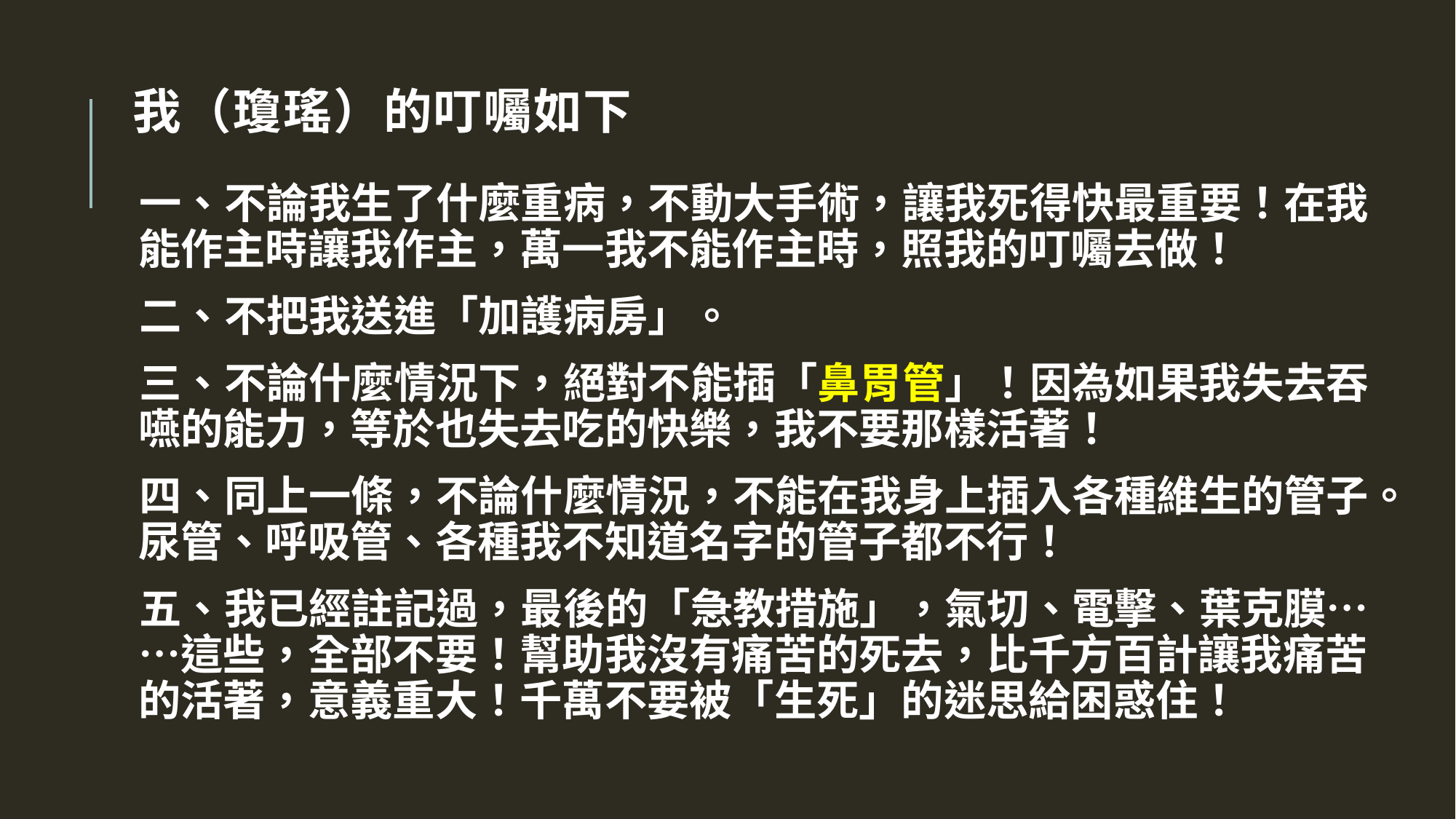

# 我（瓊瑤）的叮囑如下
一、不論我生了什麼重病，不動大手術，讓我死得快最重要！在我能作主時讓我作主，萬一我不能作主時，照我的叮囑去做！
二、不把我送進「加護病房」。
三、不論什麼情況下，絕對不能插「鼻胃管」！因為如果我失去吞嚥的能力，等於也失去吃的快樂，我不要那樣活著！
四、同上一條，不論什麼情況，不能在我身上插入各種維生的管子。尿管、呼吸管、各種我不知道名字的管子都不行！
五、我已經註記過，最後的「急教措施」，氣切、電擊、葉克膜⋯⋯這些，全部不要！幫助我沒有痛苦的死去，比千方百計讓我痛苦的活著，意義重大！千萬不要被「生死」的迷思給困惑住！